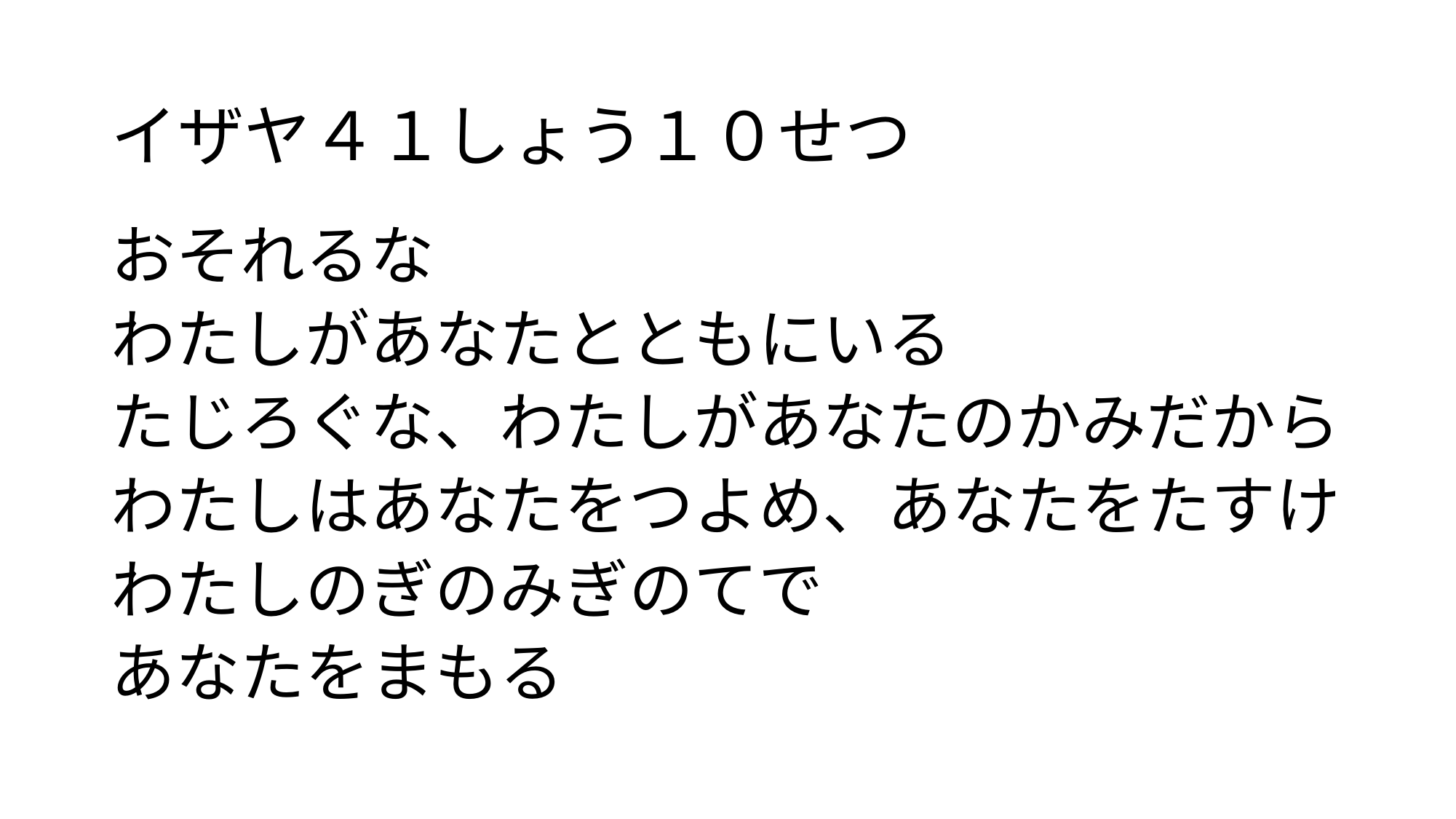

# イザヤ４１しょう１０せつ
おそれるな
わたしがあなたとともにいる
たじろぐな、わたしがあなたのかみだから
わたしはあなたをつよめ、あなたをたすけ
わたしのぎのみぎのてで
あなたをまもる